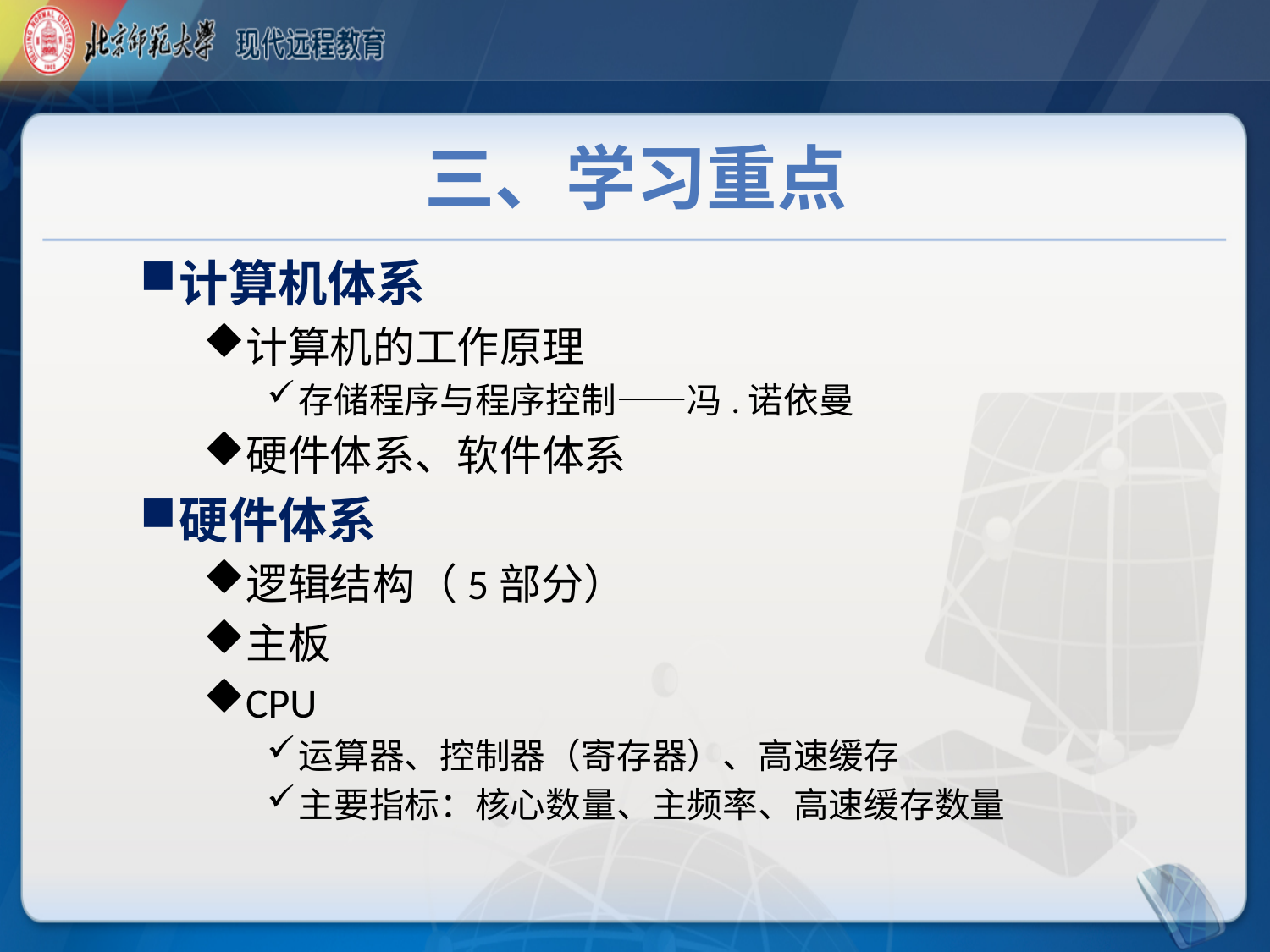

# 三、学习重点
计算机体系
计算机的工作原理
存储程序与程序控制——冯.诺依曼
硬件体系、软件体系
硬件体系
逻辑结构（5部分）
主板
CPU
运算器、控制器（寄存器）、高速缓存
主要指标：核心数量、主频率、高速缓存数量